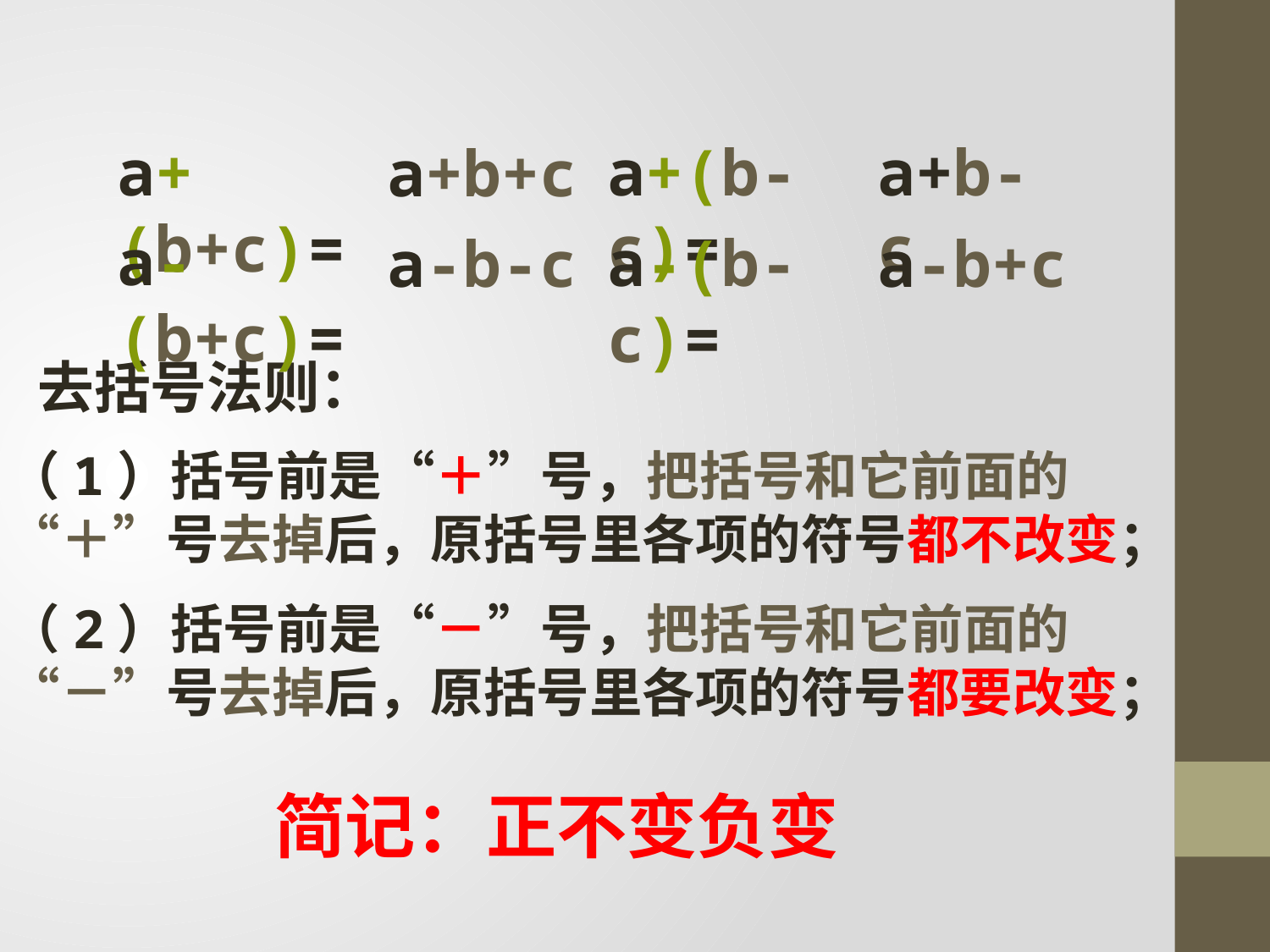

a+(b+c)=
a+(b-c)=
a+b-c
a+b+c
a-(b+c)=
a-(b-c)=
a-b-c
a-b+c
去括号法则：
（1）括号前是“＋”号，把括号和它前面的“＋”号去掉后，原括号里各项的符号都不改变；
（2）括号前是“－”号，把括号和它前面的“－”号去掉后，原括号里各项的符号都要改变；

 简记：正不变负变